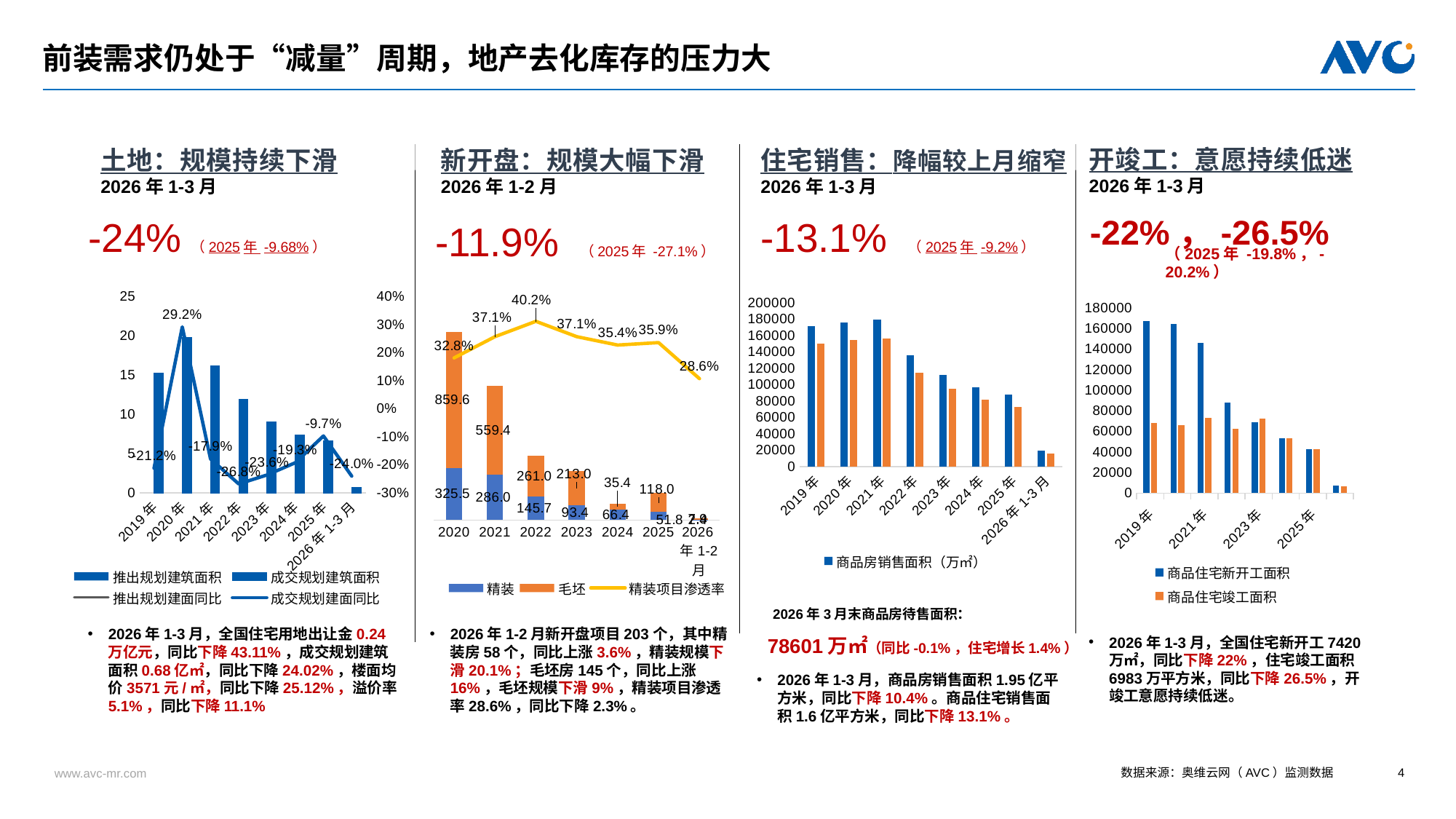

# 前装需求仍处于“减量”周期，地产去化库存的压力大
开竣工：意愿持续低迷
2026年1-3月
土地：规模持续下滑
2026年1-3月
新开盘：规模大幅下滑
2026年1-2月
住宅销售：降幅较上月缩窄
2026年1-3月

-24%（2025年 -9.68%）
2026年1-2月新开盘项目203个，其中精装房58个，同比上涨3.6%，精装规模下滑20.1%；毛坯房145个，同比上涨16%，毛坯规模下滑9%，精装项目渗透率28.6%，同比下降2.3%。
2026年1-3月，全国住宅用地出让金0.24万亿元，同比下降43.11%，成交规划建筑面积0.68亿㎡，同比下降24.02%，楼面均价3571元/㎡，同比下降25.12%，溢价率5.1%，同比下降11.1%
-22%，-26.5%
-13.1% （2025年 -9.2%）
-11.9% （2025年 -27.1%）

（2025年 -19.8%，-20.2%）

### Chart

| Category | 精装 | 毛坯 | 精装项目渗透率 |
|---|---|---|---|
| 2020 | 325.5 | 859.6 | 0.328 |
| 2021 | 286.0 | 559.4 | 0.371 |
| 2022 | 145.7 | 261.0 | 0.402 |
| 2023 | 93.4 | 213.0 | 0.371 |
| 2024 | 66.4 | 35.4 | 0.354 |
| 2025 | 51.75 | 117.95 | 0.359 |
| 2026年1-2月 | 2.42 | 7.93 | 0.286 |

### Chart

| Category | 推出规划建筑面积 | 成交规划建筑面积 | 推出规划建面同比 | 成交规划建面同比 |
|---|---|---|---|---|
| 2019年 | None | 15.3 | None | -0.2122 |
| 2020年 | None | 19.77 | None | 0.2918 |
| 2021年 | None | 16.23 | None | -0.1788 |
| 2022年 | None | 11.88 | None | -0.2681 |
| 2023年 | None | 9.07 | None | -0.2362 |
| 2024年 | None | 7.33 | None | -0.1926 |
| 2025年 | None | 6.62 | None | -0.0968 |
| 2026年1-3月 | None | 0.68 | None | -0.2402 |

### Chart

| Category | 商品房销售面积（万㎡） | 商品住宅销售面积（万㎡） |
|---|---|---|
| 2019年 | 171558.0 | 150144.0 |
| 2020年 | 176086.0 | 154878.0 |
| 2021年 | 179433.0 | 156532.0 |
| 2022年 | 135838.0 | 114632.0 |
| 2023年 | 111735.0 | 94796.0 |
| 2024年 | 97385.0 | 81450.0 |
| 2025年 | 88101.0 | 73299.0 |
| 2026年1-3月 | 19525.0 | 16008.0 |

### Chart

| Category | 商品住宅新开工面积 | 商品住宅竣工面积 |
|---|---|---|
| 2019年 | 167463.0 | 68011.0 |
| 2020年 | 164329.0 | 65910.0 |
| 2021年 | 146379.0 | 73016.0 |
| 2022年 | 88135.0 | 62539.0 |
| 2023年 | 69286.0 | 72433.0 |
| 2024年 | 53660.0 | 53741.0 |
| 2025年 | 42984.0 | 42830.0 |
| 2026年1-3月 | 7420.0 | 6983.0 |
2026年3月末商品房待售面积：
2026年1-3月，全国住宅新开工7420万㎡，同比下降22%，住宅竣工面积6983万平方米，同比下降26.5%，开竣工意愿持续低迷。
78601万㎡（同比-0.1%，住宅增长1.4%）
2026年1-3月，商品房销售面积1.95亿平方米，同比下降10.4%。商品住宅销售面积1.6亿平方米，同比下降13.1%。
数据来源：奥维云网（AVC）监测数据